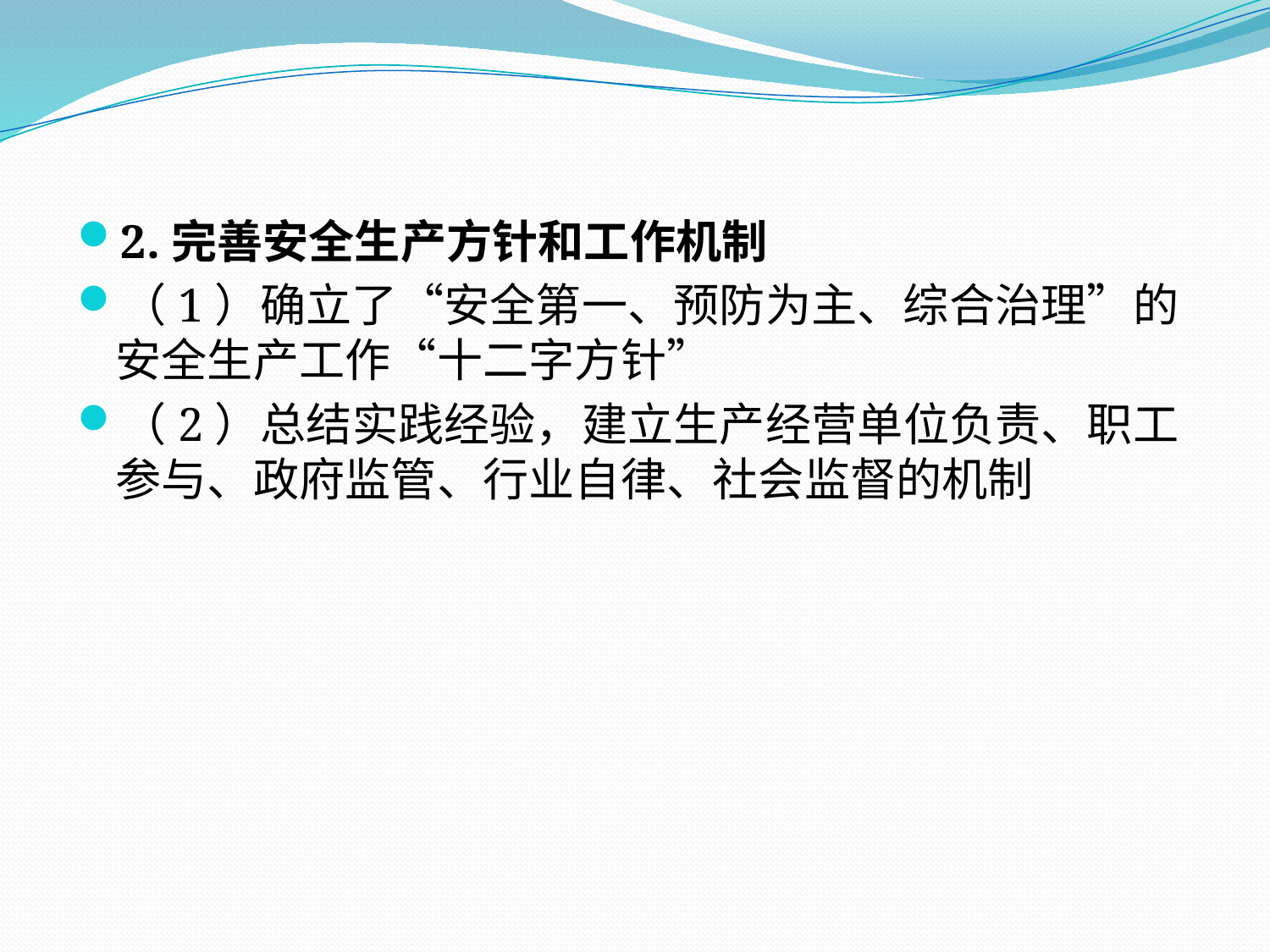

2.完善安全生产方针和工作机制
（1）确立了“安全第一、预防为主、综合治理”的安全生产工作“十二字方针”
（2）总结实践经验，建立生产经营单位负责、职工参与、政府监管、行业自律、社会监督的机制